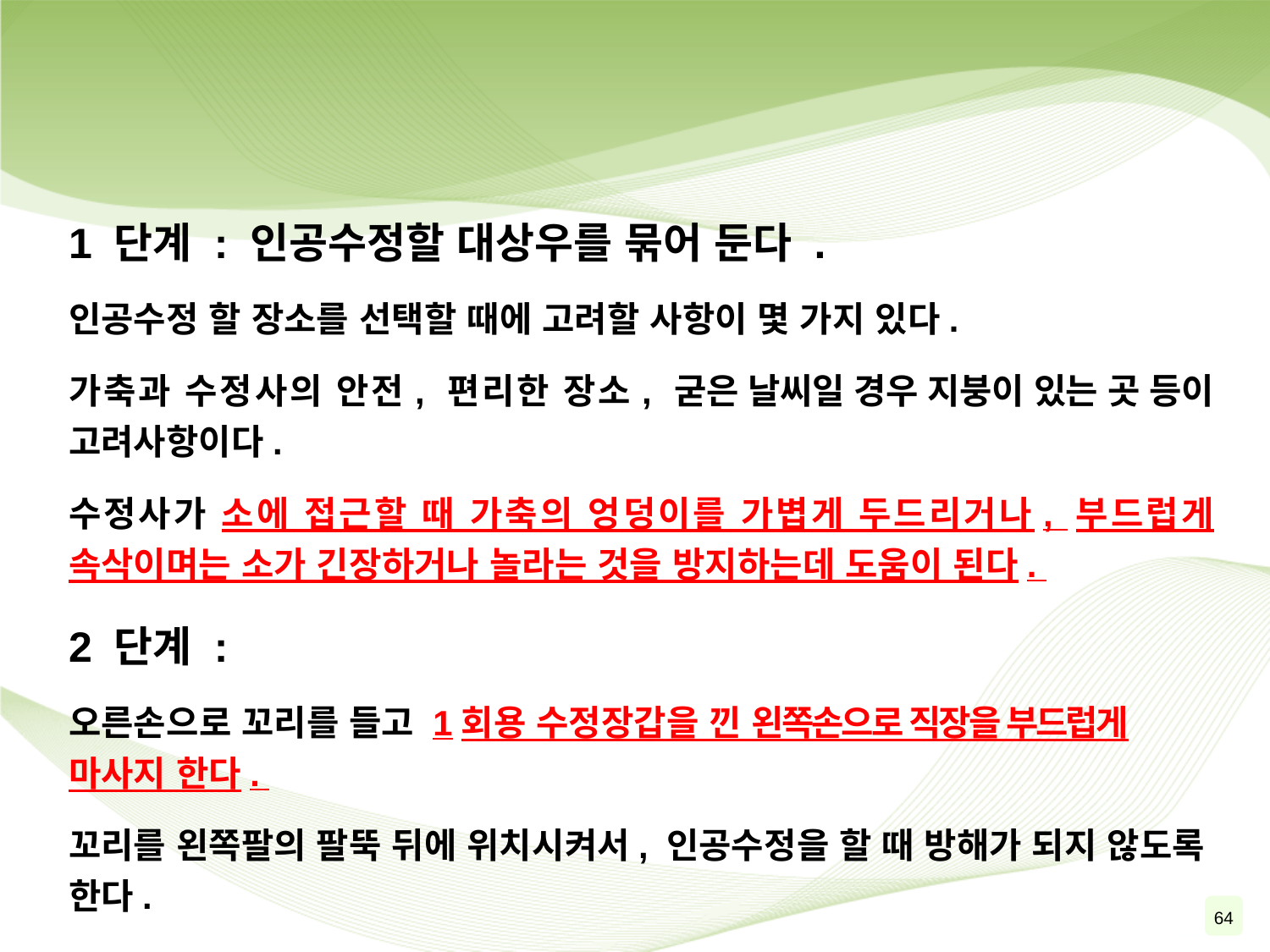

1 단계 : 인공수정할 대상우를 묶어 둔다 .

인공수정 할 장소를 선택할 때에 고려할 사항이 몇 가지 있다.

가축과 수정사의 안전, 편리한 장소, 굳은 날씨일 경우 지붕이 있는 곳 등이 고려사항이다.

수정사가 소에 접근할 때 가축의 엉덩이를 가볍게 두드리거나, 부드럽게 속삭이며는 소가 긴장하거나 놀라는 것을 방지하는데 도움이 된다.

2 단계 :

오른손으로 꼬리를 들고 1회용 수정장갑을 낀 왼쪽손으로 직장을 부드럽게 마사지 한다.

꼬리를 왼쪽팔의 팔뚝 뒤에 위치시켜서, 인공수정을 할 때 방해가 되지 않도록 한다.
64
66